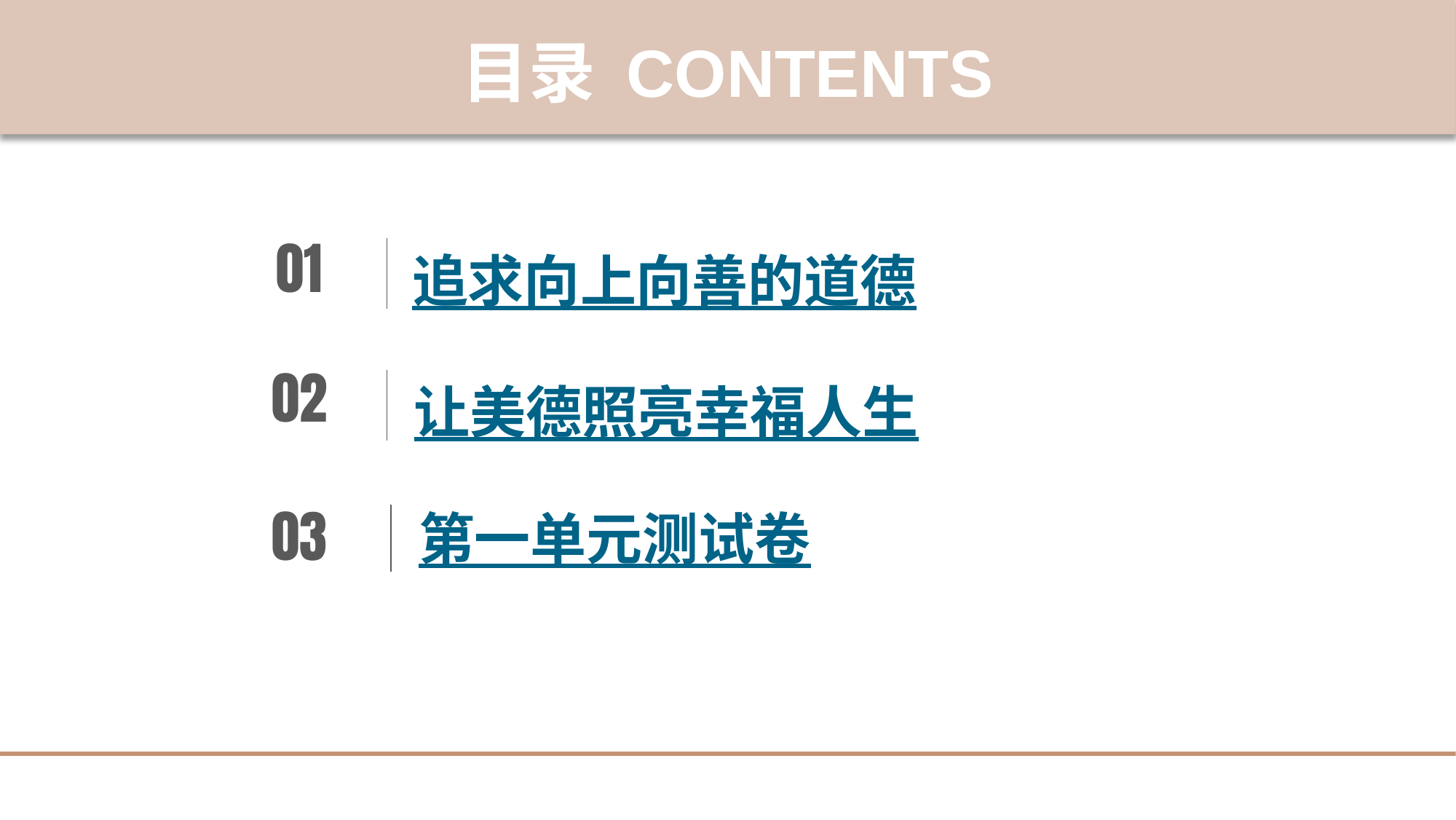

目录 CONTENTS
01
追求向上向善的道德
02
让美德照亮幸福人生
第一单元测试卷
03